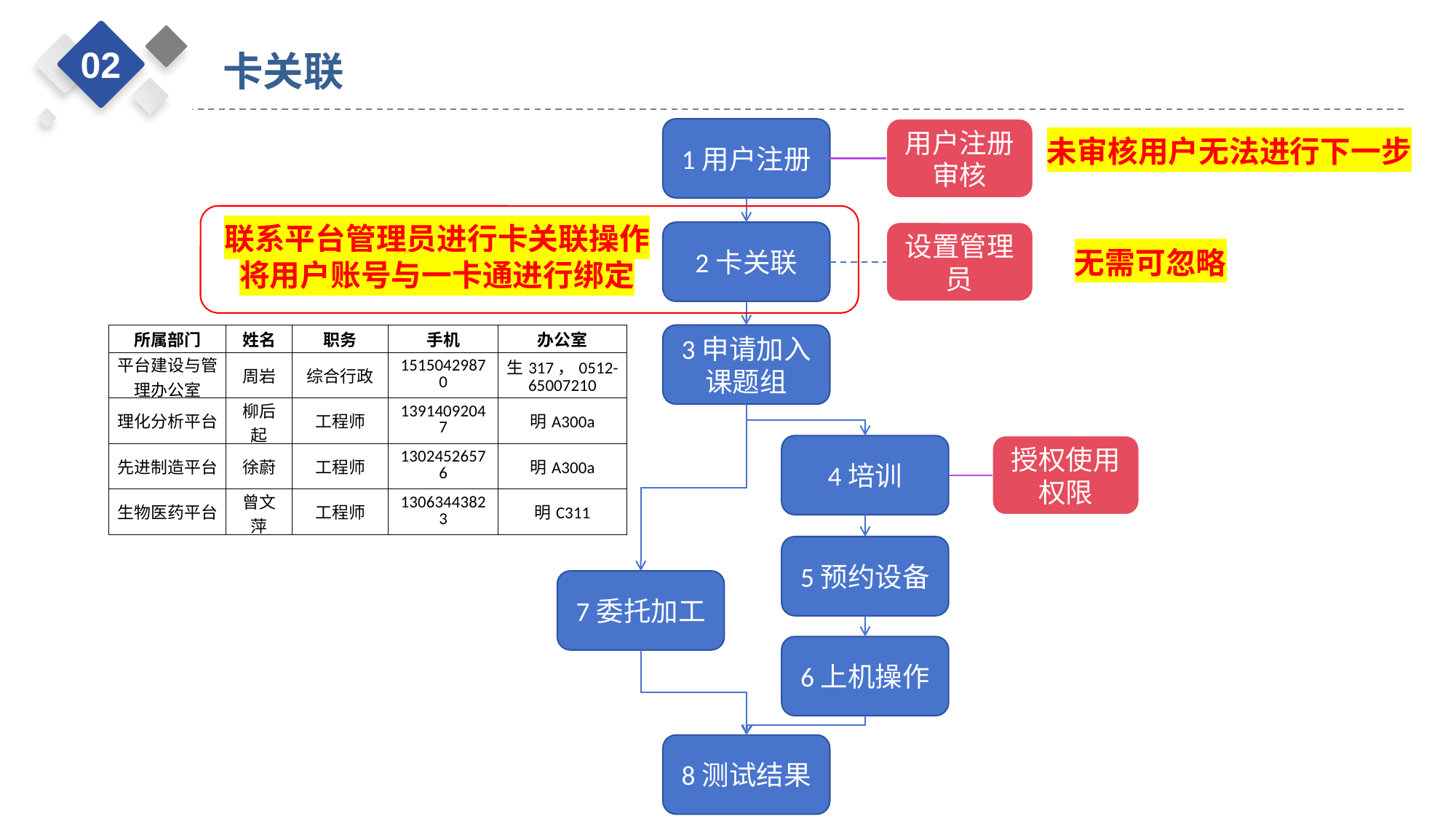

02

卡关联
1用户注册
用户注册审核
未审核用户无法进行下一步

联系平台管理员进行卡关联操作
将用户账号与一卡通进行绑定
2卡关联
设置管理员
无需可忽略
| 所属部门 | 姓名 | 职务 | 手机 | 办公室 |
| --- | --- | --- | --- | --- |
| 平台建设与管理办公室 | 周岩 | 综合行政 | 15150429870 | 生317，0512-65007210 |
| 理化分析平台 | 柳后起 | 工程师 | 13914092047 | 明A300a |
| 先进制造平台 | 徐蔚 | 工程师 | 13024526576 | 明A300a |
| 生物医药平台 | 曾文萍 | 工程师 | 13063443823 | 明C311 |
3申请加入课题组
4培训
授权使用权限
5预约设备
7委托加工
6上机操作
8测试结果